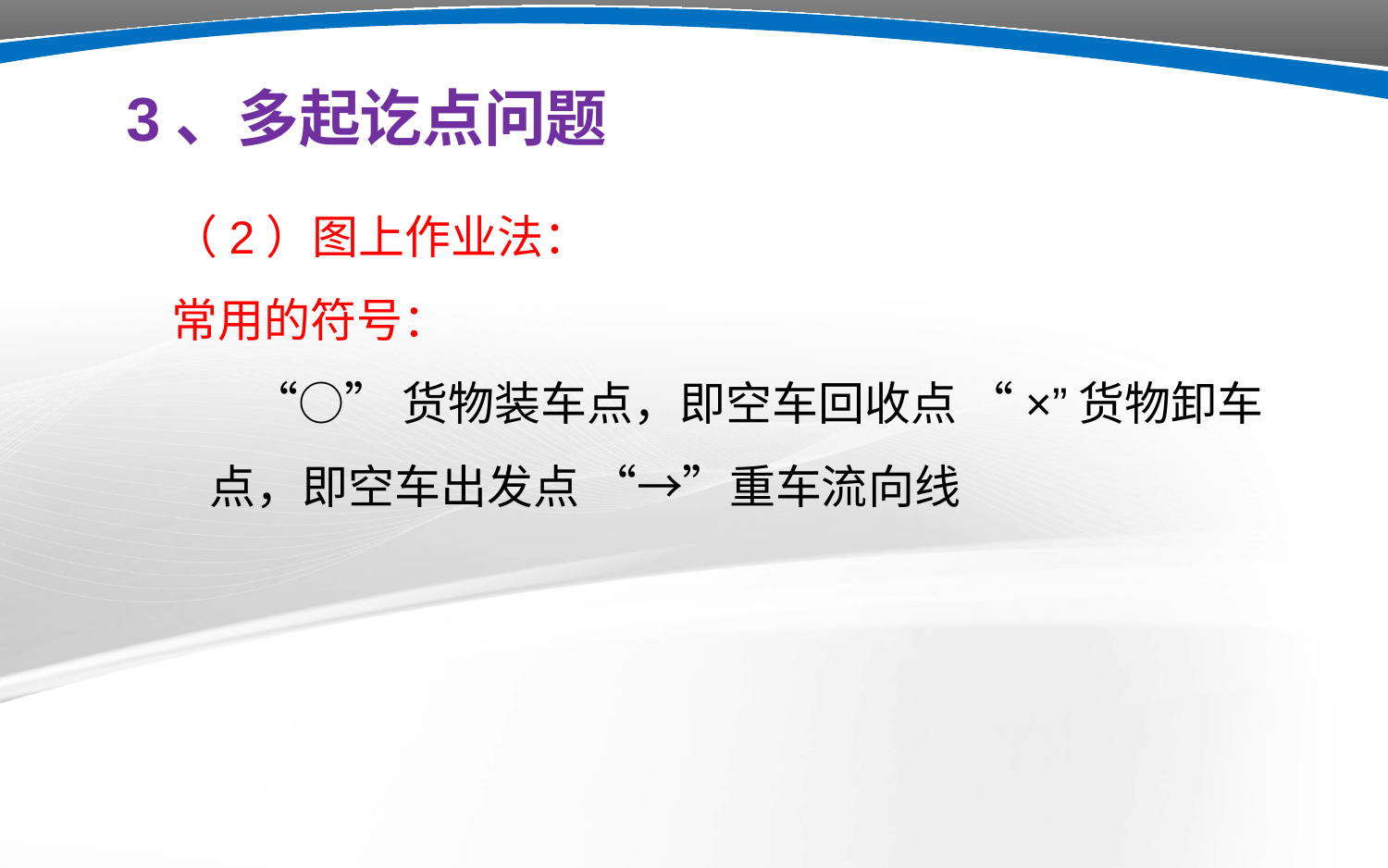

3、多起讫点问题
（2）图上作业法：
常用的符号：
“○”货物装车点，即空车回收点 “×”货物卸车点，即空车出发点 “→”重车流向线